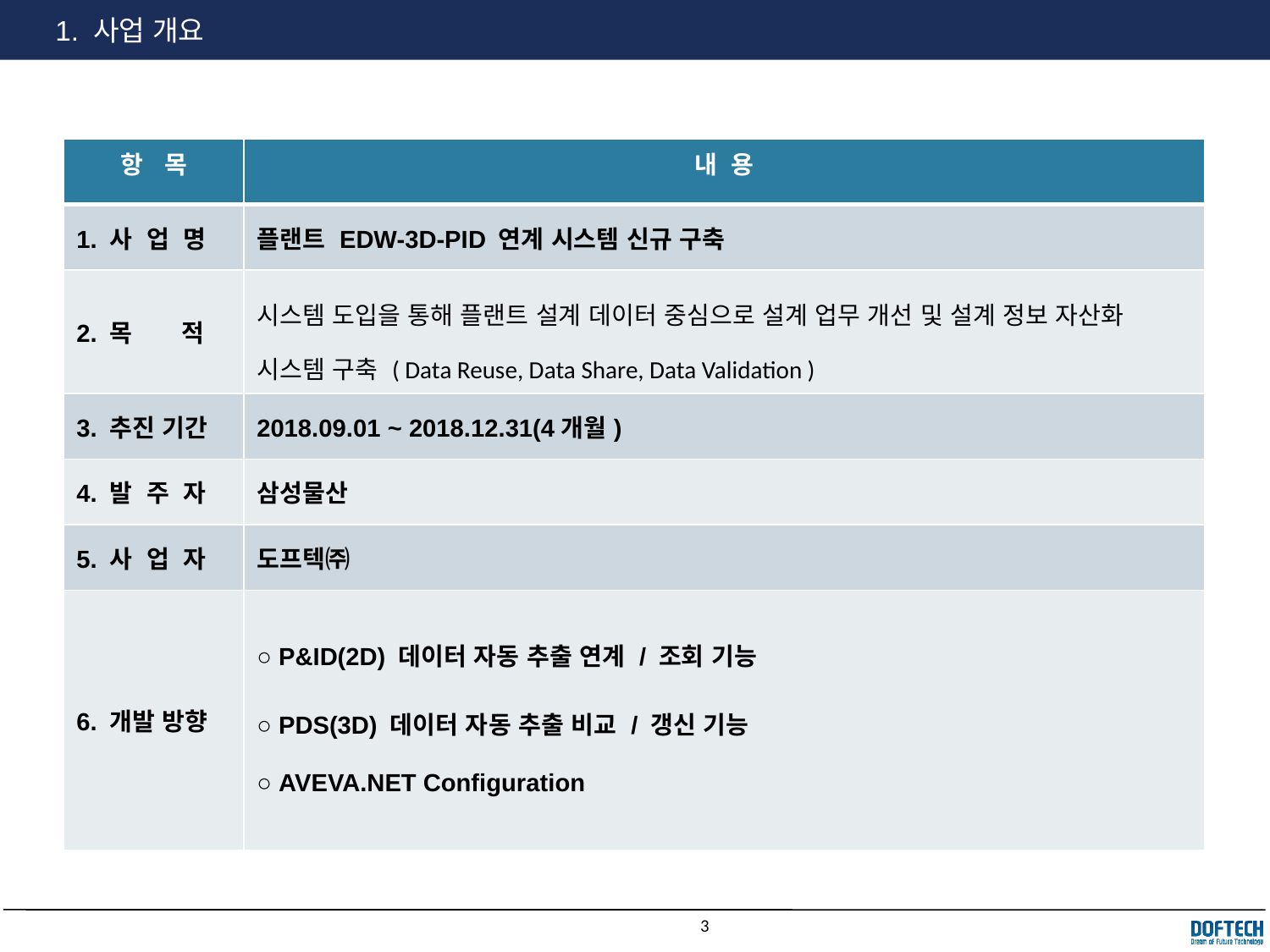

# 1. 사업 개요
| 항 목 | 내 용 |
| --- | --- |
| 1. 사 업 명 | 플랜트 EDW-3D-PID 연계 시스템 신규 구축 |
| 2. 목 적 | 시스템 도입을 통해 플랜트 설계 데이터 중심으로 설계 업무 개선 및 설계 정보 자산화 시스템 구축 ( Data Reuse, Data Share, Data Validation ) |
| 3. 추진 기간 | 2018.09.01 ~ 2018.12.31(4개월) |
| 4. 발 주 자 | 삼성물산 |
| 5. 사 업 자 | 도프텍㈜ |
| 6. 개발 방향 | ○ P&ID(2D) 데이터 자동 추출 연계 / 조회 기능 ○ PDS(3D) 데이터 자동 추출 비교 / 갱신 기능 ○ AVEVA.NET Configuration |